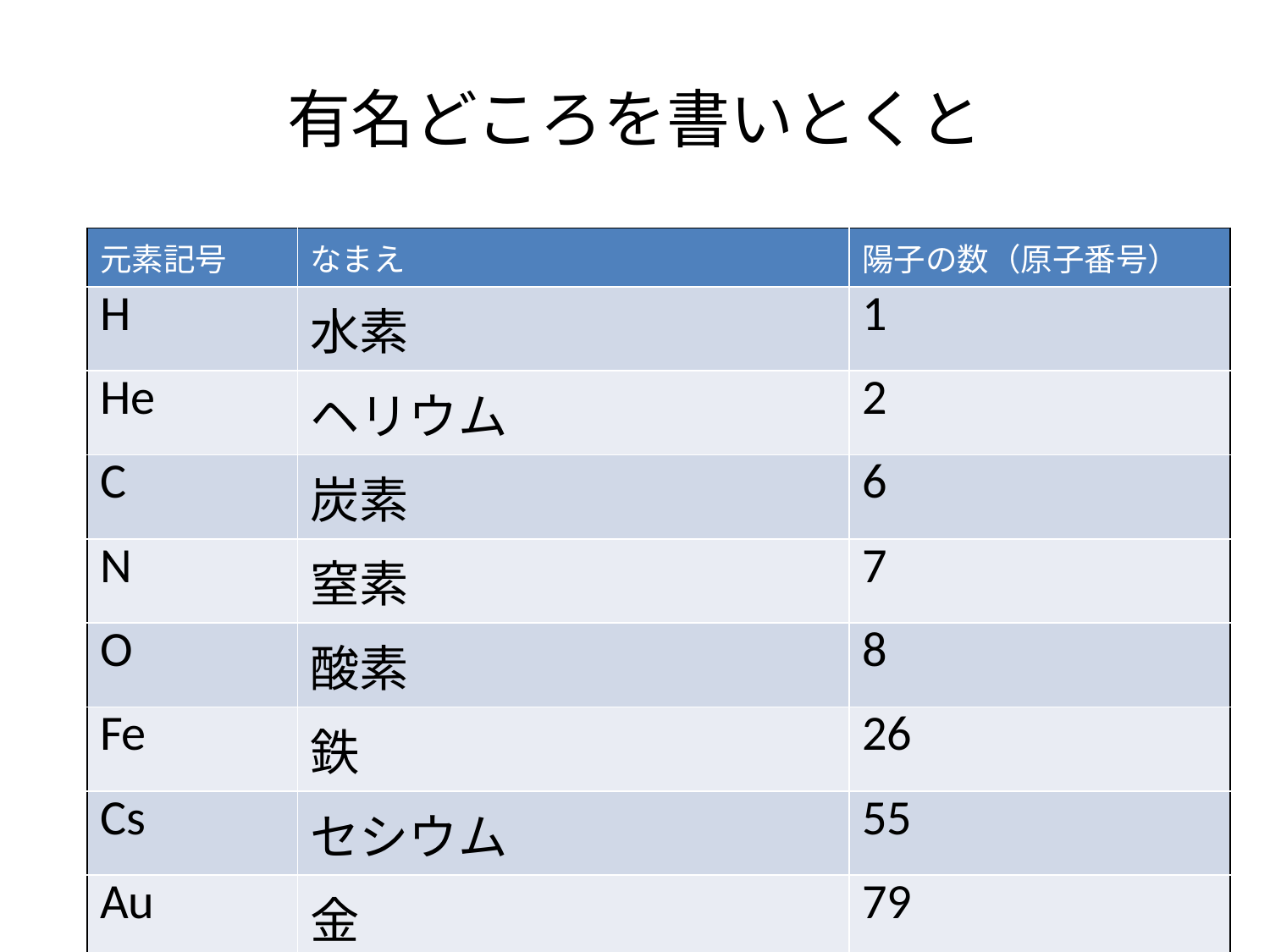

# 有名どころを書いとくと
| 元素記号 | なまえ | 陽子の数（原子番号） |
| --- | --- | --- |
| H | 水素 | 1 |
| He | ヘリウム | 2 |
| C | 炭素 | 6 |
| N | 窒素 | 7 |
| O | 酸素 | 8 |
| Fe | 鉄 | 26 |
| Cs | セシウム | 55 |
| Au | 金 | 79 |